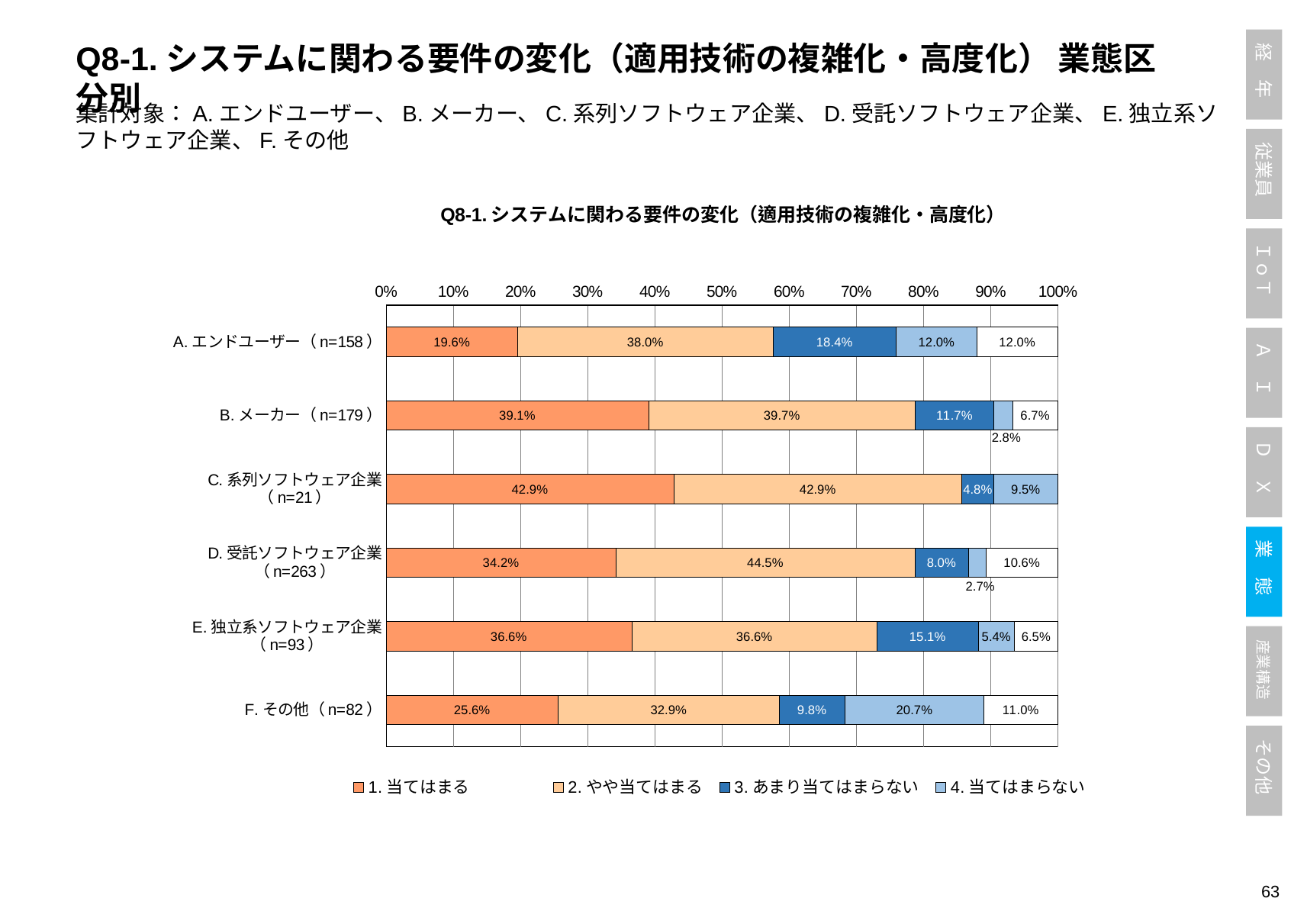

Q8-1.システムに関わる要件の変化（適用技術の複雑化・高度化） 業態区分別
集計対象：A.エンドユーザー、B.メーカー、C.系列ソフトウェア企業、D.受託ソフトウェア企業、E.独立系ソフトウェア企業、F.その他

### Chart: Q8-1.システムに関わる要件の変化（適用技術の複雑化・高度化）

| Category | 1.当てはまる | 2.やや当てはまる | 3.あまり当てはまらない | 4.当てはまらない | 5.どちらともいえない |
|---|---|---|---|---|---|
| A.エンドユーザー（n=158） | 0.1962025316455696 | 0.379746835443038 | 0.18354430379746836 | 0.12025316455696203 | 0.12025316455696203 |
| B.メーカー（n=179） | 0.39106145251396646 | 0.39664804469273746 | 0.11731843575418995 | 0.027932960893854747 | 0.0670391061452514 |
| C.系列ソフトウェア企業（n=21） | 0.42857142857142855 | 0.42857142857142855 | 0.047619047619047616 | 0.09523809523809523 | 0.0 |
| D.受託ソフトウェア企業（n=263） | 0.34220532319391633 | 0.4448669201520912 | 0.07984790874524715 | 0.026615969581749048 | 0.10646387832699619 |
| E.独立系ソフトウェア企業（n=93） | 0.3655913978494624 | 0.3655913978494624 | 0.15053763440860216 | 0.053763440860215055 | 0.06451612903225806 |
| F.その他（n=82） | 0.25609756097560976 | 0.32926829268292684 | 0.0975609756097561 | 0.2073170731707317 | 0.10975609756097561 |
63